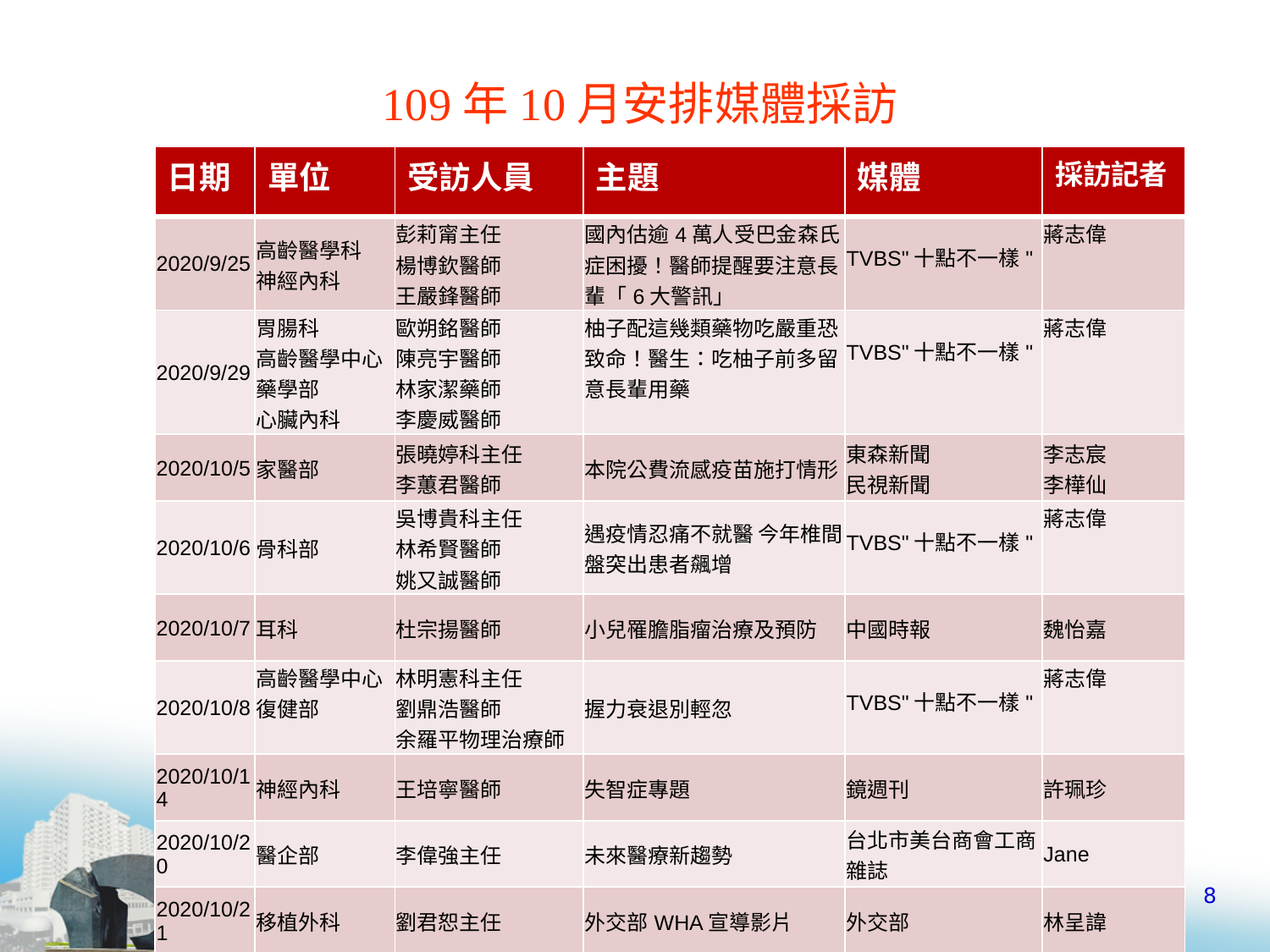

# 109年10月安排媒體採訪
| 日期 | 單位 | 受訪人員 | 主題 | 媒體 | 採訪記者 |
| --- | --- | --- | --- | --- | --- |
| 2020/9/25 | 高齡醫學科 神經內科 | 彭莉甯主任 楊博欽醫師 王嚴鋒醫師 | 國內估逾4萬人受巴金森氏症困擾！醫師提醒要注意長輩「6大警訊」 | TVBS"十點不一樣" | 蔣志偉 |
| 2020/9/29 | 胃腸科 高齡醫學中心 藥學部 心臟內科 | 歐朔銘醫師 陳亮宇醫師 林家潔藥師 李慶威醫師 | 柚子配這幾類藥物吃嚴重恐致命！醫生：吃柚子前多留意長輩用藥 | TVBS"十點不一樣" | 蔣志偉 |
| 2020/10/5 | 家醫部 | 張曉婷科主任 李蕙君醫師 | 本院公費流感疫苗施打情形 | 東森新聞 民視新聞 | 李志宸 李樺仙 |
| 2020/10/6 | 骨科部 | 吳博貴科主任 林希賢醫師 姚又誠醫師 | 遇疫情忍痛不就醫 今年椎間盤突出患者飆增 | TVBS"十點不一樣" | 蔣志偉 |
| 2020/10/7 | 耳科 | 杜宗揚醫師 | 小兒罹膽脂瘤治療及預防 | 中國時報 | 魏怡嘉 |
| 2020/10/8 | 高齡醫學中心 復健部 | 林明憲科主任 劉鼎浩醫師 余羅平物理治療師 | 握力衰退別輕忽 | TVBS"十點不一樣" | 蔣志偉 |
| 2020/10/14 | 神經內科 | 王培寧醫師 | 失智症專題 | 鏡週刊 | 許珮珍 |
| 2020/10/20 | 醫企部 | 李偉強主任 | 未來醫療新趨勢 | 台北市美台商會工商雜誌 | Jane |
| 2020/10/21 | 移植外科 | 劉君恕主任 | 外交部WHA宣導影片 | 外交部 | 林呈諱 |
8